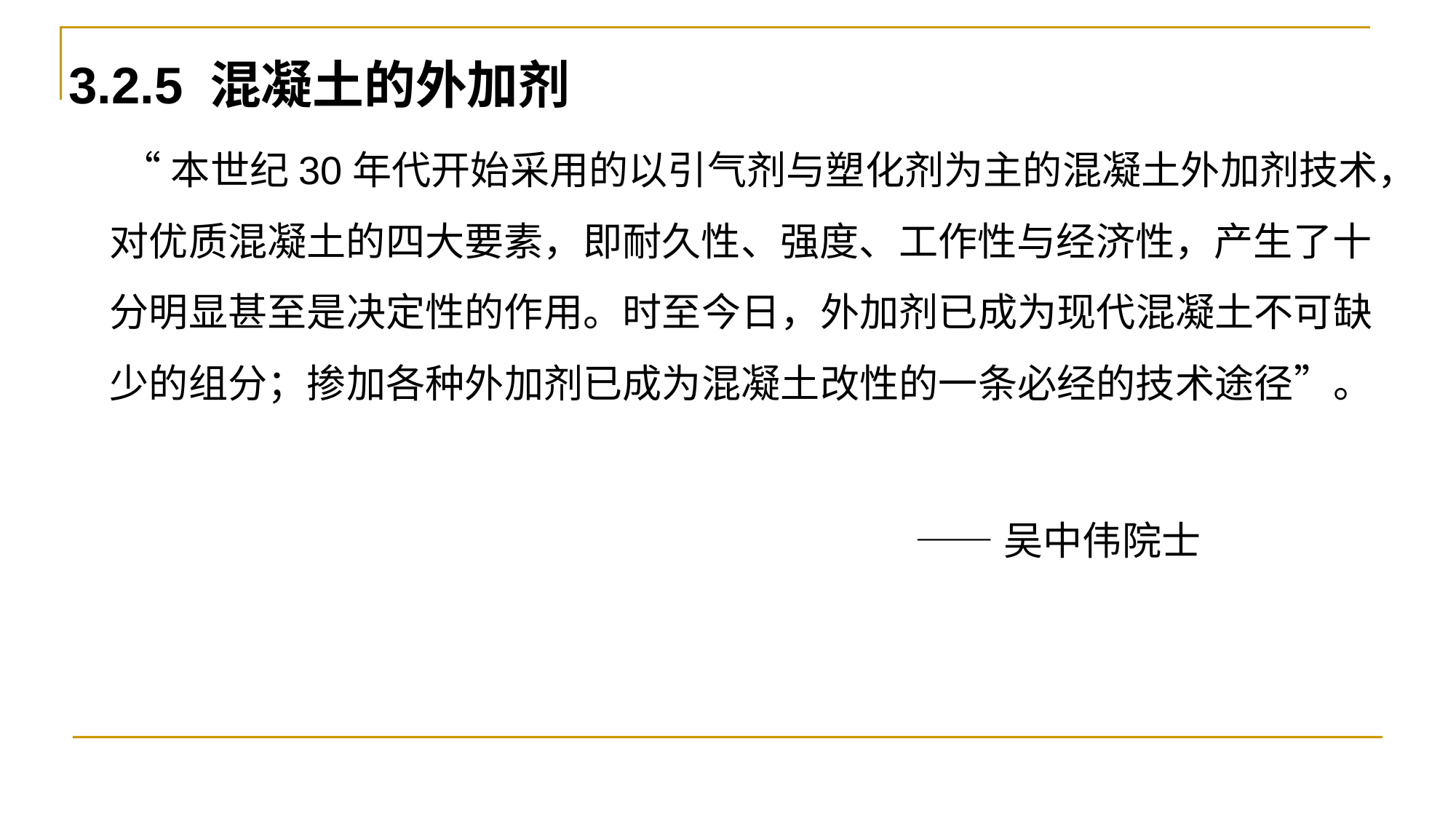

# 3.2.5 混凝土的外加剂
      “本世纪30年代开始采用的以引气剂与塑化剂为主的混凝土外加剂技术，对优质混凝土的四大要素，即耐久性、强度、工作性与经济性，产生了十分明显甚至是决定性的作用。时至今日，外加剂已成为现代混凝土不可缺少的组分；掺加各种外加剂已成为混凝土改性的一条必经的技术途径”。

                                                                                               ——吴中伟院士